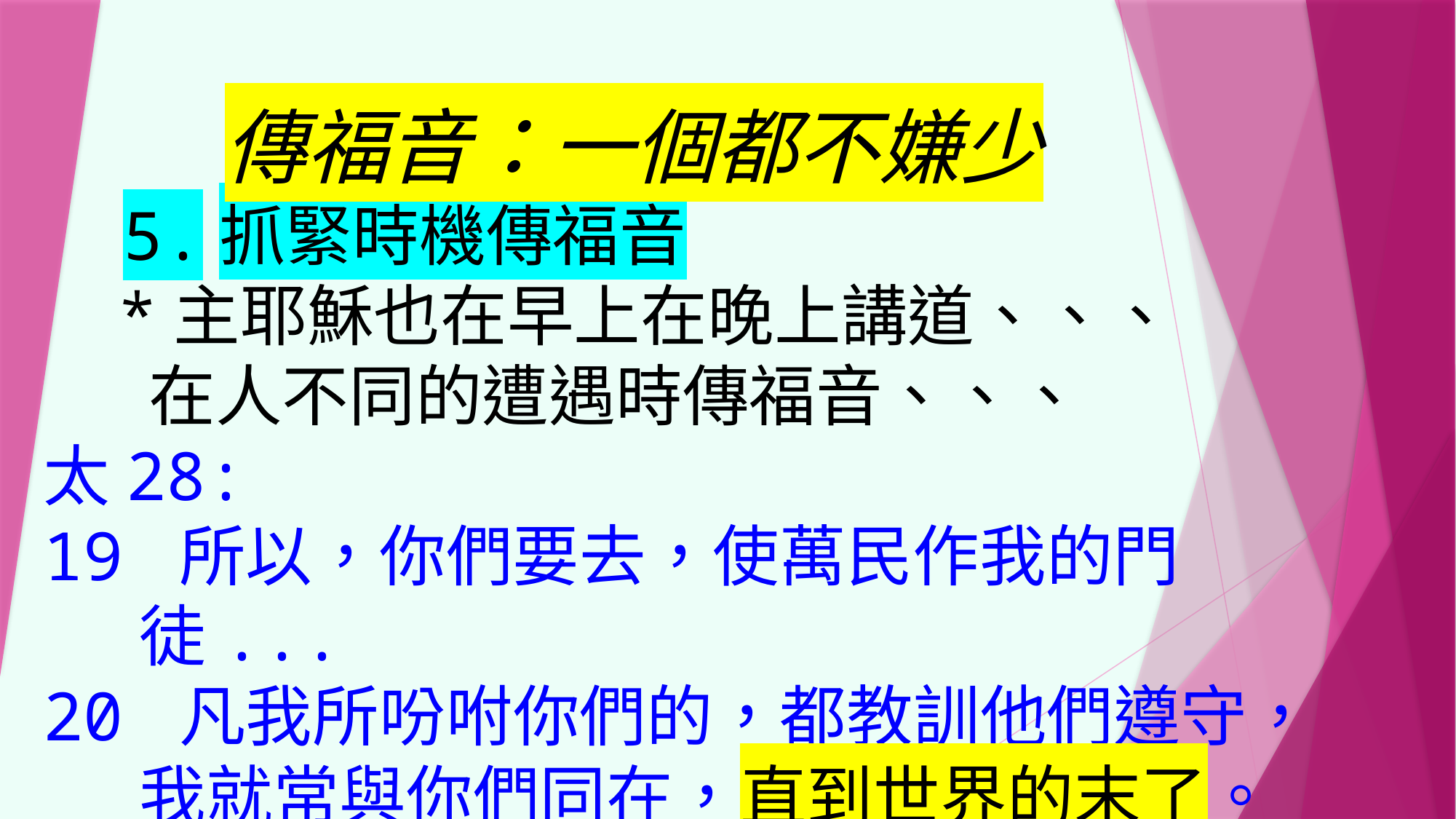

傳福音：一個都不嫌少
  5.抓緊時機傳福音
*主耶穌也在早上在晚上講道、、、
 在人不同的遭遇時傳福音、、、
太28:
19 所以，你們要去，使萬民作我的門徒...
20 凡我所吩咐你們的，都教訓他們遵守，我就常與你們同在，直到世界的末了。